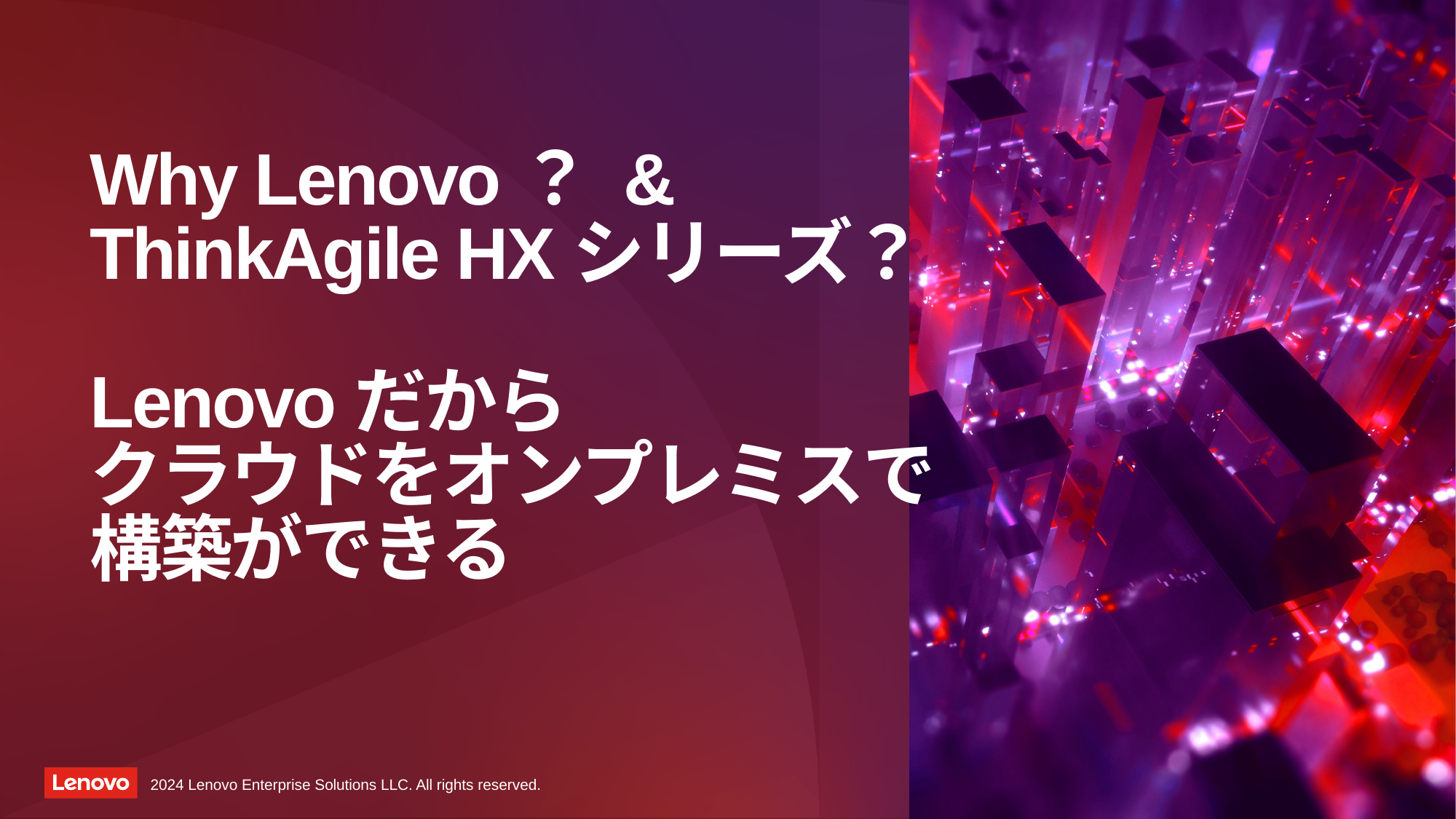

# Why Lenovo？ & ThinkAgile HXシリーズ？ Lenovoだから クラウドをオンプレミスで 構築ができる